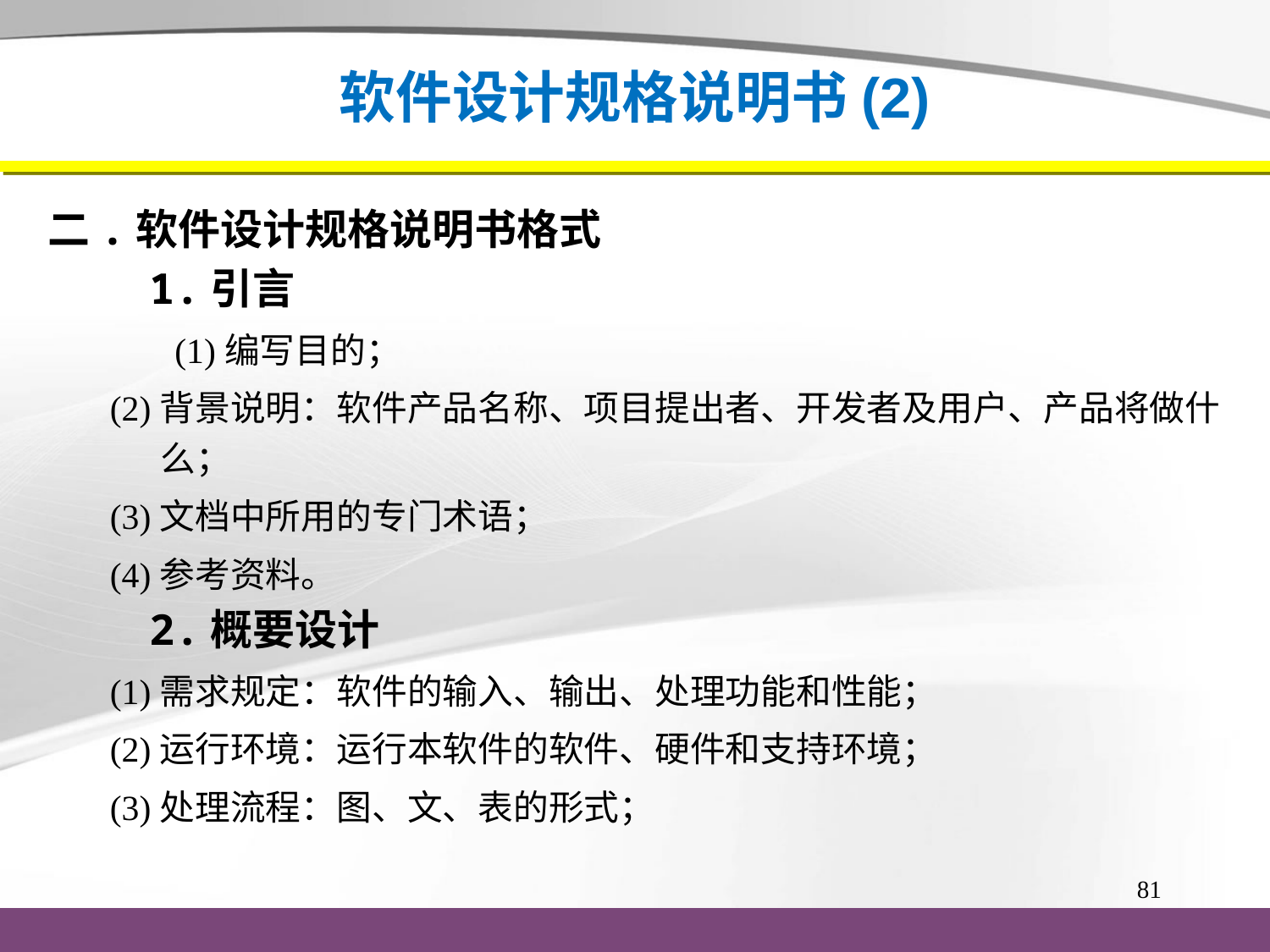

# 软件设计规格说明书(2)
二.软件设计规格说明书格式
    1.引言
      (1)编写目的；
       (2)背景说明：软件产品名称、项目提出者、开发者及用户、产品将做什么；
       (3)文档中所用的专门术语；
       (4)参考资料。
    2.概要设计
       (1)需求规定：软件的输入、输出、处理功能和性能；
       (2)运行环境：运行本软件的软件、硬件和支持环境；
       (3)处理流程：图、文、表的形式；
81